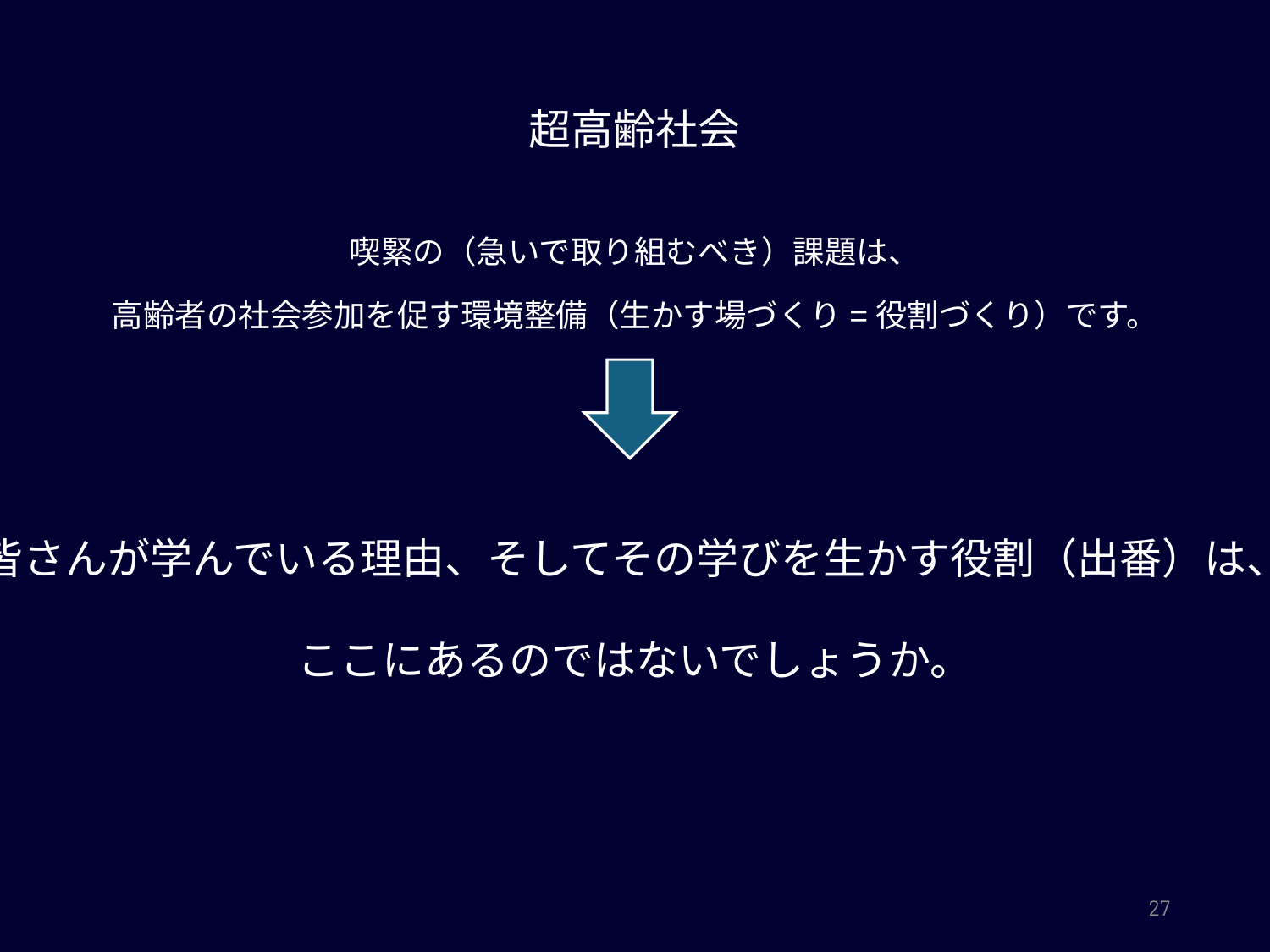

超高齢社会
喫緊の（急いで取り組むべき）課題は、

高齢者の社会参加を促す環境整備（生かす場づくり=役割づくり）です。

皆さんが学んでいる理由、そしてその学びを生かす役割（出番）は、

ここにあるのではないでしょうか。
27